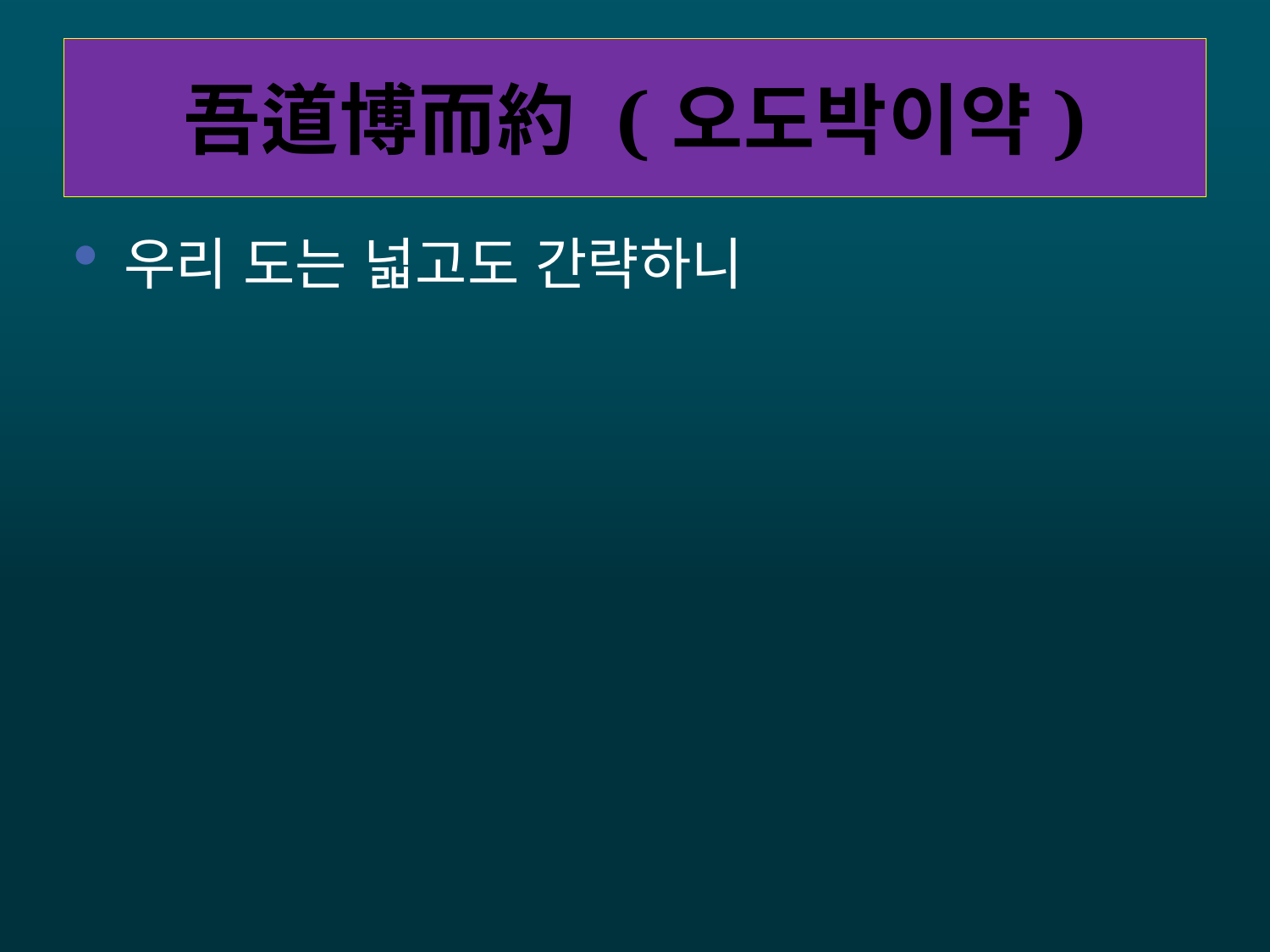

# 吾道博而約 (오도박이약)
우리 도는 넓고도 간략하니